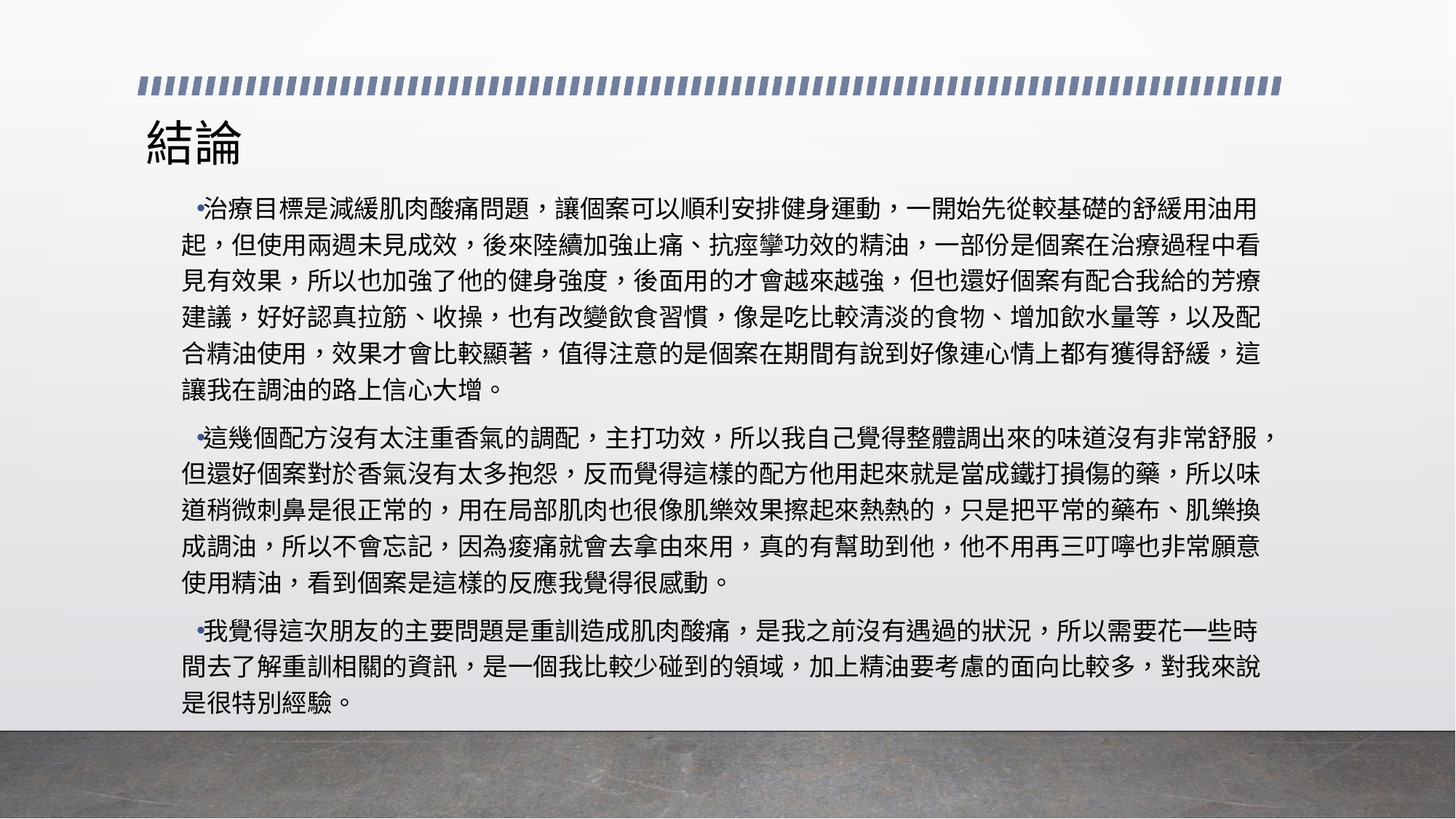

# 結論
治療目標是減緩肌肉酸痛問題，讓個案可以順利安排健身運動，一開始先從較基礎的舒緩用油用起，但使用兩週未見成效，後來陸續加強止痛、抗痙攣功效的精油，一部份是個案在治療過程中看見有效果，所以也加強了他的健身強度，後面用的才會越來越強，但也還好個案有配合我給的芳療建議，好好認真拉筋、收操，也有改變飲食習慣，像是吃比較清淡的食物、增加飲水量等，以及配合精油使用，效果才會比較顯著，值得注意的是個案在期間有說到好像連心情上都有獲得舒緩，這讓我在調油的路上信心大增。
這幾個配方沒有太注重香氣的調配，主打功效，所以我自己覺得整體調出來的味道沒有非常舒服，但還好個案對於香氣沒有太多抱怨，反而覺得這樣的配方他用起來就是當成鐵打損傷的藥，所以味道稍微刺鼻是很正常的，用在局部肌肉也很像肌樂效果擦起來熱熱的，只是把平常的藥布、肌樂換成調油，所以不會忘記，因為痠痛就會去拿由來用，真的有幫助到他，他不用再三叮嚀也非常願意使用精油，看到個案是這樣的反應我覺得很感動。
我覺得這次朋友的主要問題是重訓造成肌肉酸痛，是我之前沒有遇過的狀況，所以需要花一些時間去了解重訓相關的資訊，是一個我比較少碰到的領域，加上精油要考慮的面向比較多，對我來說是很特別經驗。